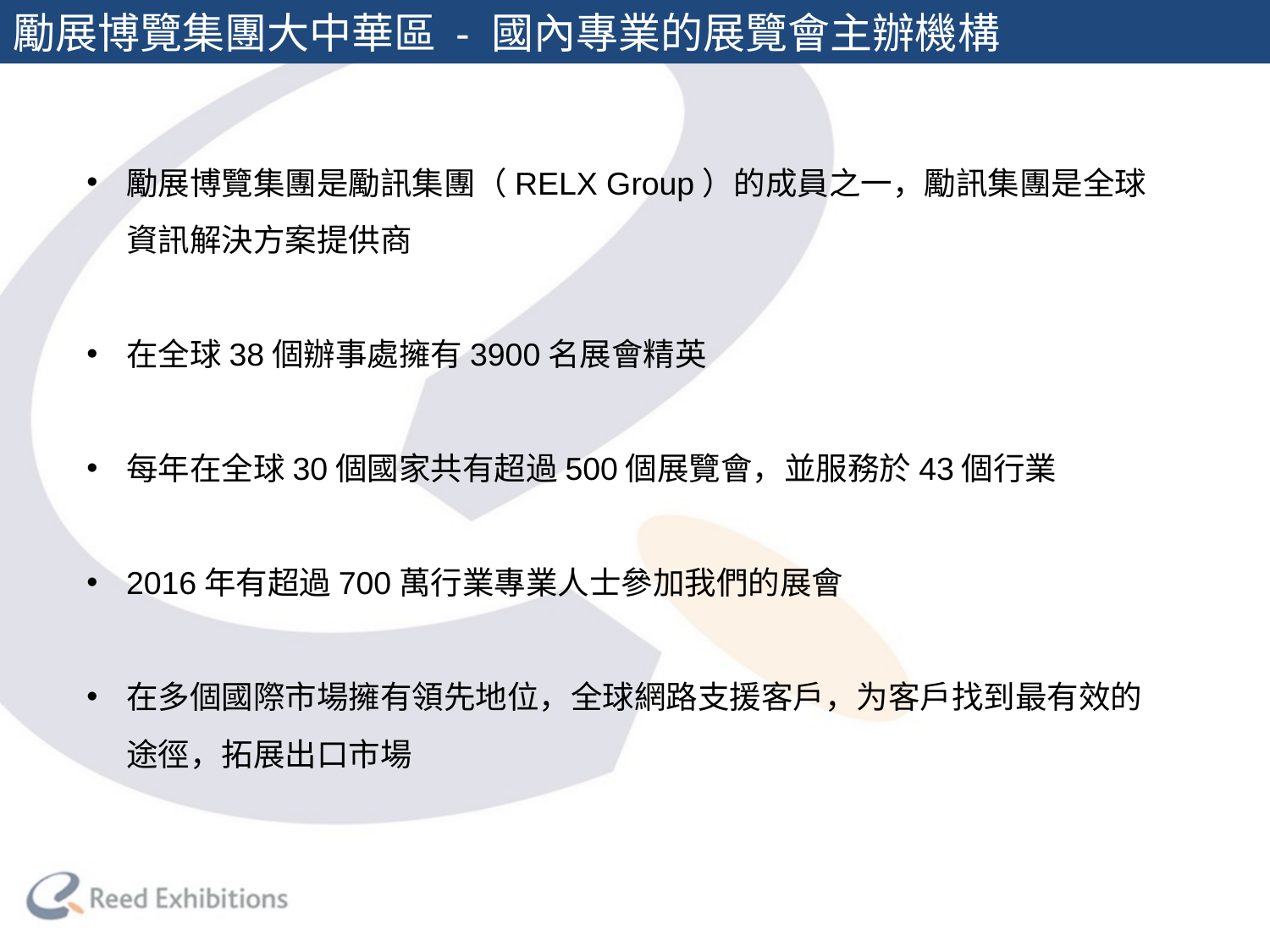

勵展博覽集團大中華區 - 國內專業的展覽會主辦機構
勵展博覽集團是勵訊集團（RELX Group）的成員之一，勵訊集團是全球資訊解決方案提供商

在全球38個辦事處擁有3900名展會精英

每年在全球30個國家共有超過500個展覽會，並服務於43個行業

2016年有超過700萬行業專業人士參加我們的展會

在多個國際市場擁有領先地位，全球網路支援客戶，为客戶找到最有效的途徑，拓展出口市場